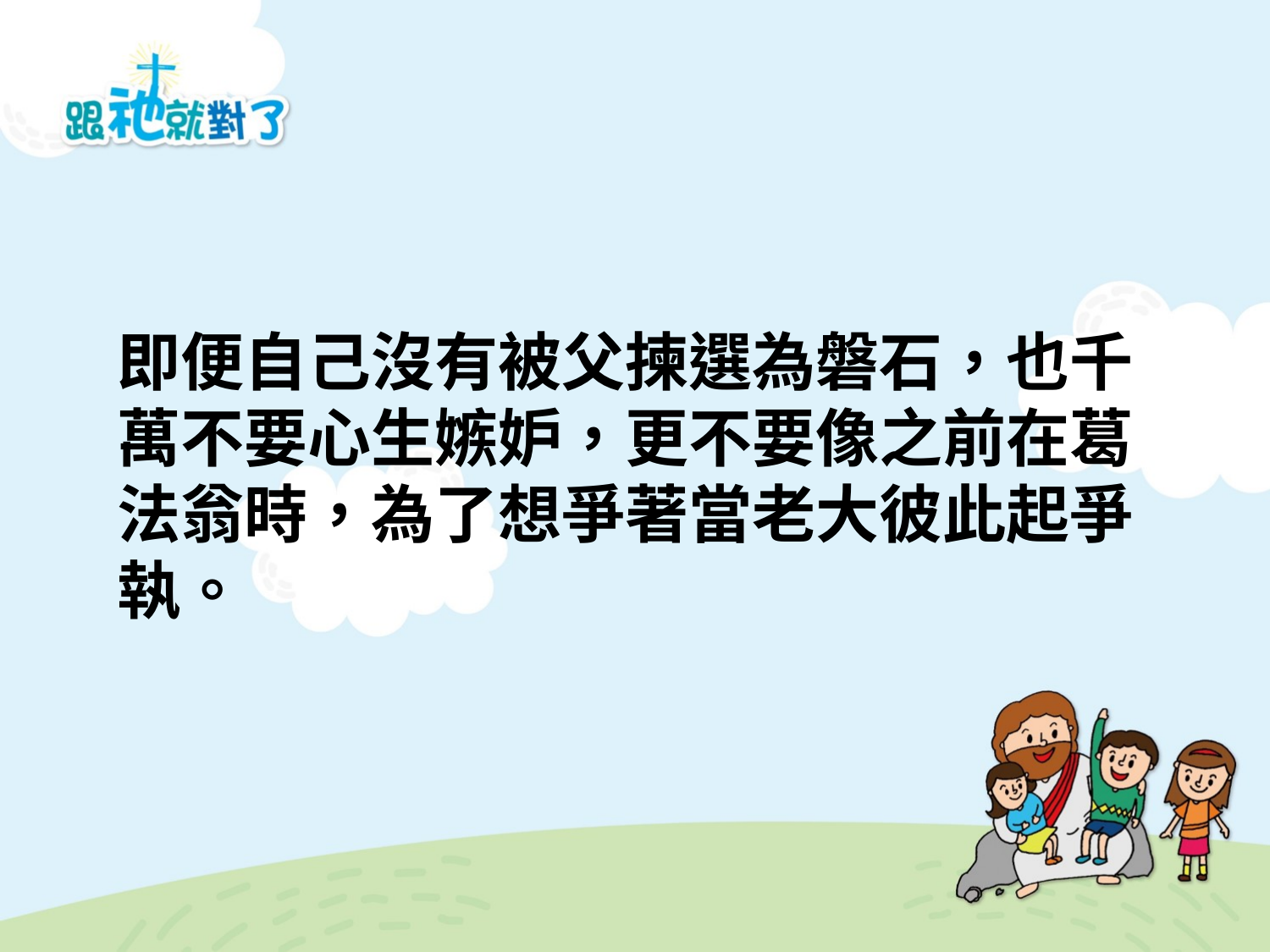

即便自己沒有被父揀選為磐石，也千萬不要心生嫉妒，更不要像之前在葛法翁時，為了想爭著當老大彼此起爭執。